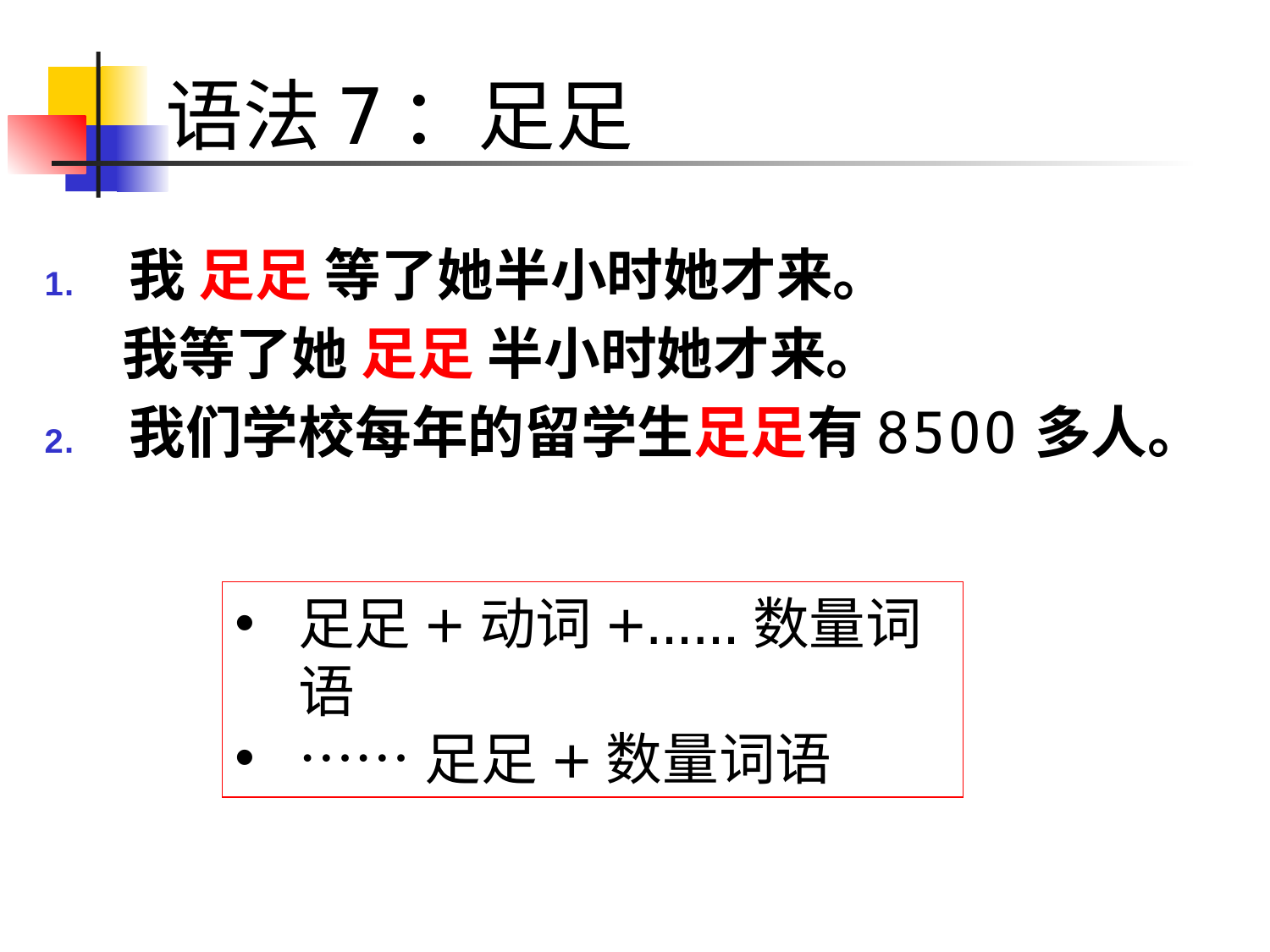

# 语法7：足足
我 足足 等了她半小时她才来。
     我等了她 足足 半小时她才来。
我们学校每年的留学生足足有8500多人。
足足+动词+……数量词语
……足足+数量词语